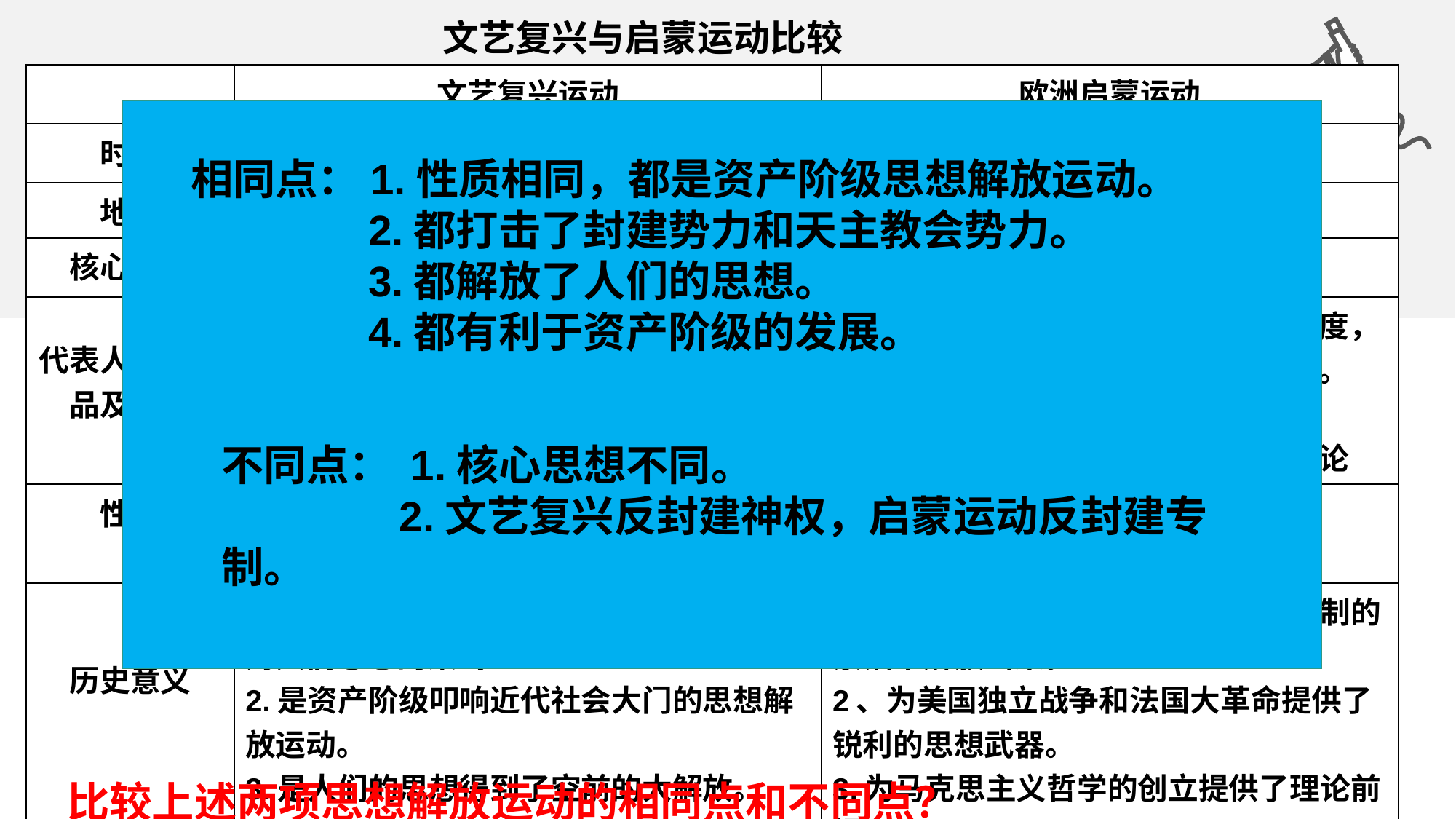

文艺复兴与启蒙运动比较

|  | 文艺复兴运动 | 欧洲启蒙运动 |
| --- | --- | --- |
| 时间 | 14——17世纪 | 17——18世纪 |
| 地点 | 从意大利开始 | 中心在法国 |
| 核心思想 | 人文主义 | 理性主义 |
| 代表人物和作品及主张 | 但丁：（先驱）《神曲》 达芬奇：《最后的晚餐》、《蒙娜丽莎》 莎士比亚：《哈姆雷特》、《李尔王》等 | 伏尔泰（开拓者）：反对封建专制制度，主张开明的君主执政；批判天主教会。 孟德斯鸠：“三权分立” 卢梭：“人民主权说”、“社会契约论 |
| 性质 | 文艺复兴是资产阶级叩响近代社会大门的思想解放运动。 | 欧洲资产阶级反封建的思想解放运动 |
| 历史意义 | 1.打破中世纪以来的封建统治和教会神学对人们思想的束缚 2.是资产阶级叩响近代社会大门的思想解放运动。 3.是人们的思想得到了空前的大解放。 | 1.把人民的思想从宗教神学和封建专制的禁锢中解放出来。 2、为美国独立战争和法国大革命提供了锐利的思想武器。 3.为马克思主义哲学的创立提供了理论前提。 |

相同点：1.性质相同，都是资产阶级思想解放运动。
               2.都打击了封建势力和天主教会势力。
               3.都解放了人们的思想。
               4.都有利于资产阶级的发展。
不同点： 1.核心思想不同。
               2.文艺复兴反封建神权，启蒙运动反封建专制。
比较上述两项思想解放运动的相同点和不同点？